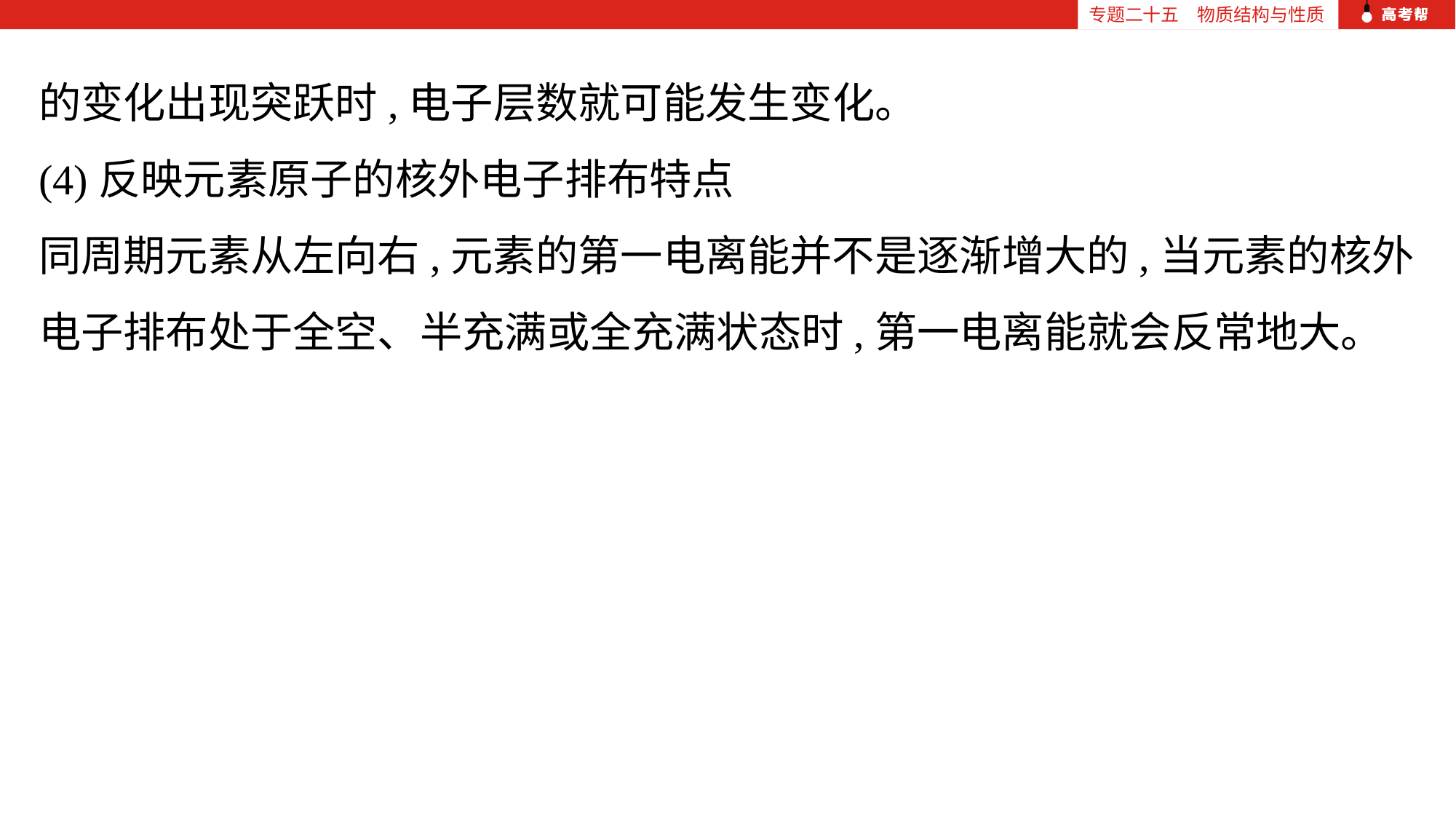

专题二十五　物质结构与性质
的变化出现突跃时,电子层数就可能发生变化。
(4)反映元素原子的核外电子排布特点
同周期元素从左向右,元素的第一电离能并不是逐渐增大的,当元素的核外电子排布处于全空、半充满或全充满状态时,第一电离能就会反常地大。